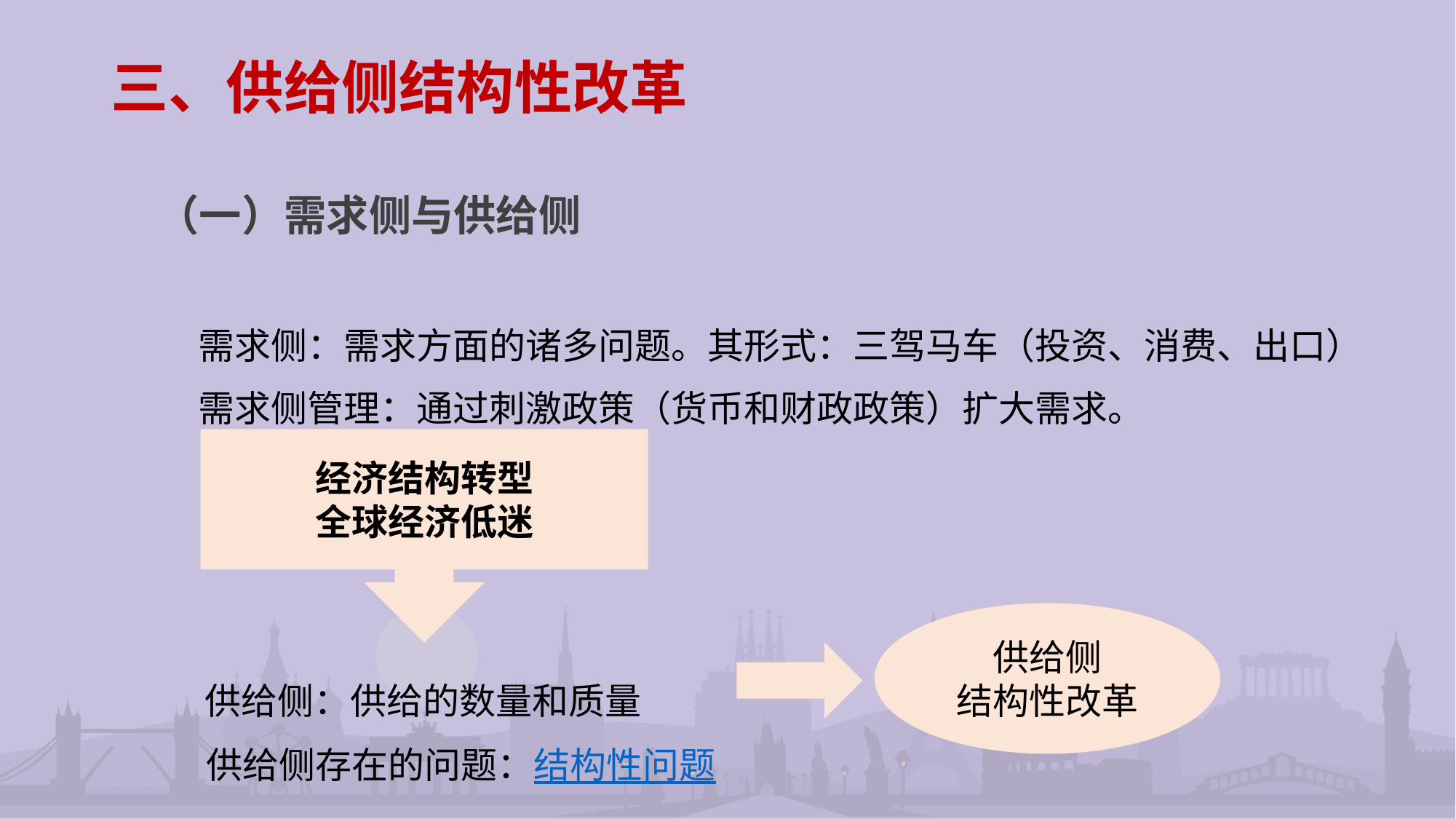

# 三、供给侧结构性改革
（一）需求侧与供给侧

    需求侧：需求方面的诸多问题。其形式：三驾马车（投资、消费、出口）
    需求侧管理：通过刺激政策（货币和财政政策）扩大需求。

      供给侧：供给的数量和质量
     供给侧存在的问题：结构性问题
经济结构转型
全球经济低迷
供给侧
结构性改革